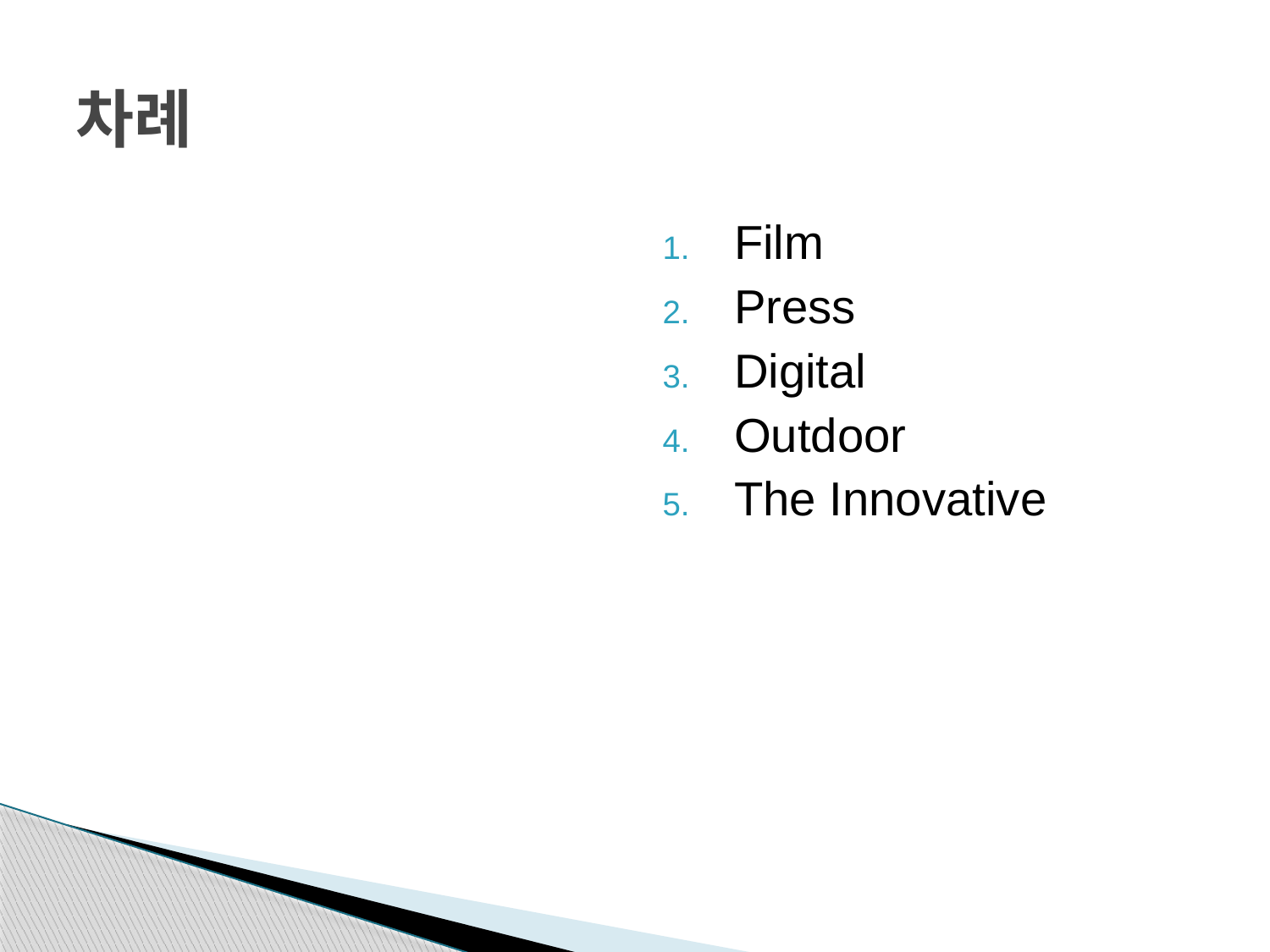

# 차례
Film
Press
Digital
Outdoor
The Innovative